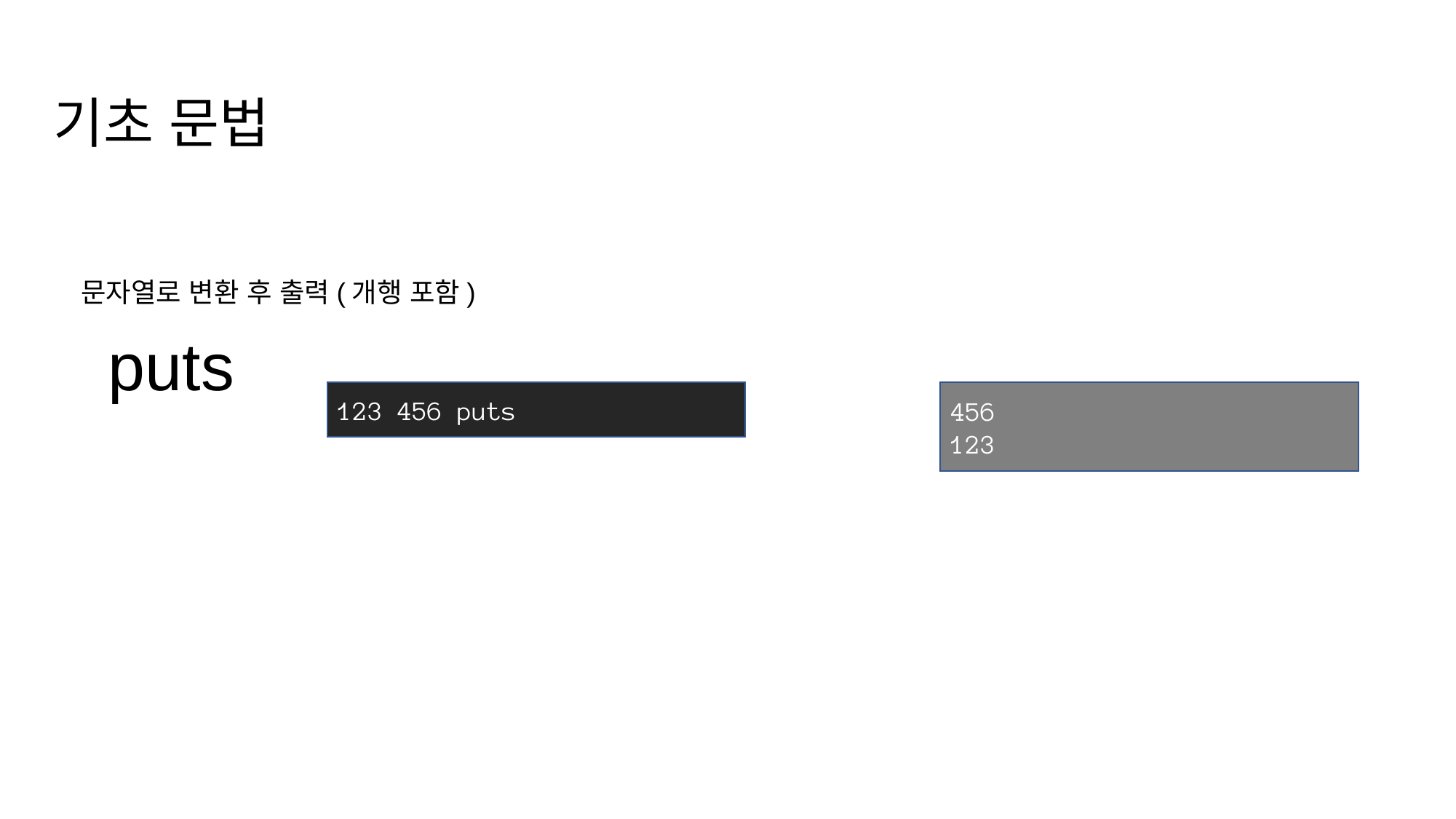

기초 문법

puts
문자열로 변환 후 출력(개행 포함)
123 456 puts
456
123